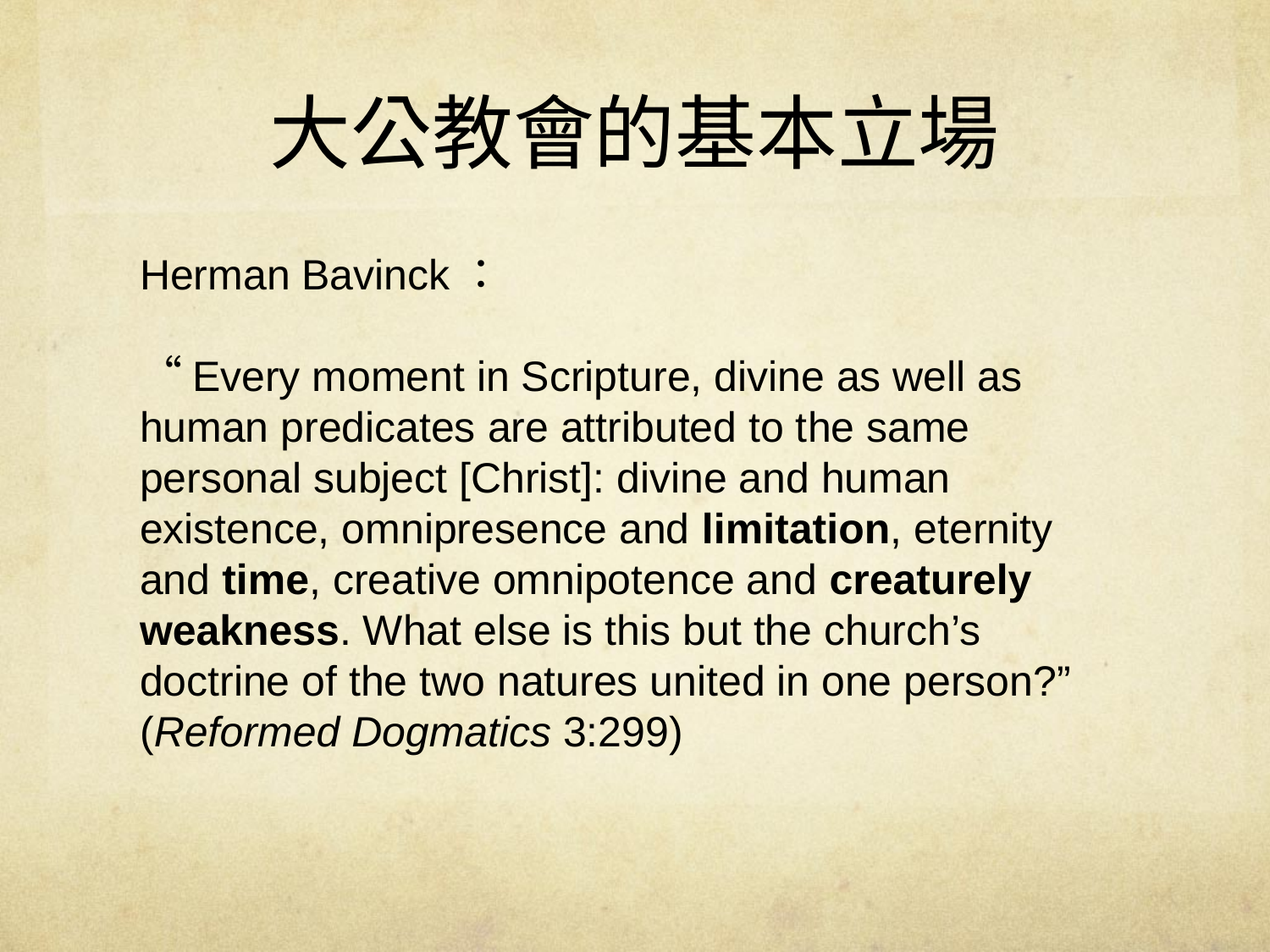

# 大公教會的基本立場
Herman Bavinck：
“Every moment in Scripture, divine as well as human predicates are attributed to the same personal subject [Christ]: divine and human existence, omnipresence and limitation, eternity and time, creative omnipotence and creaturely weakness. What else is this but the church’s doctrine of the two natures united in one person?” (Reformed Dogmatics 3:299)